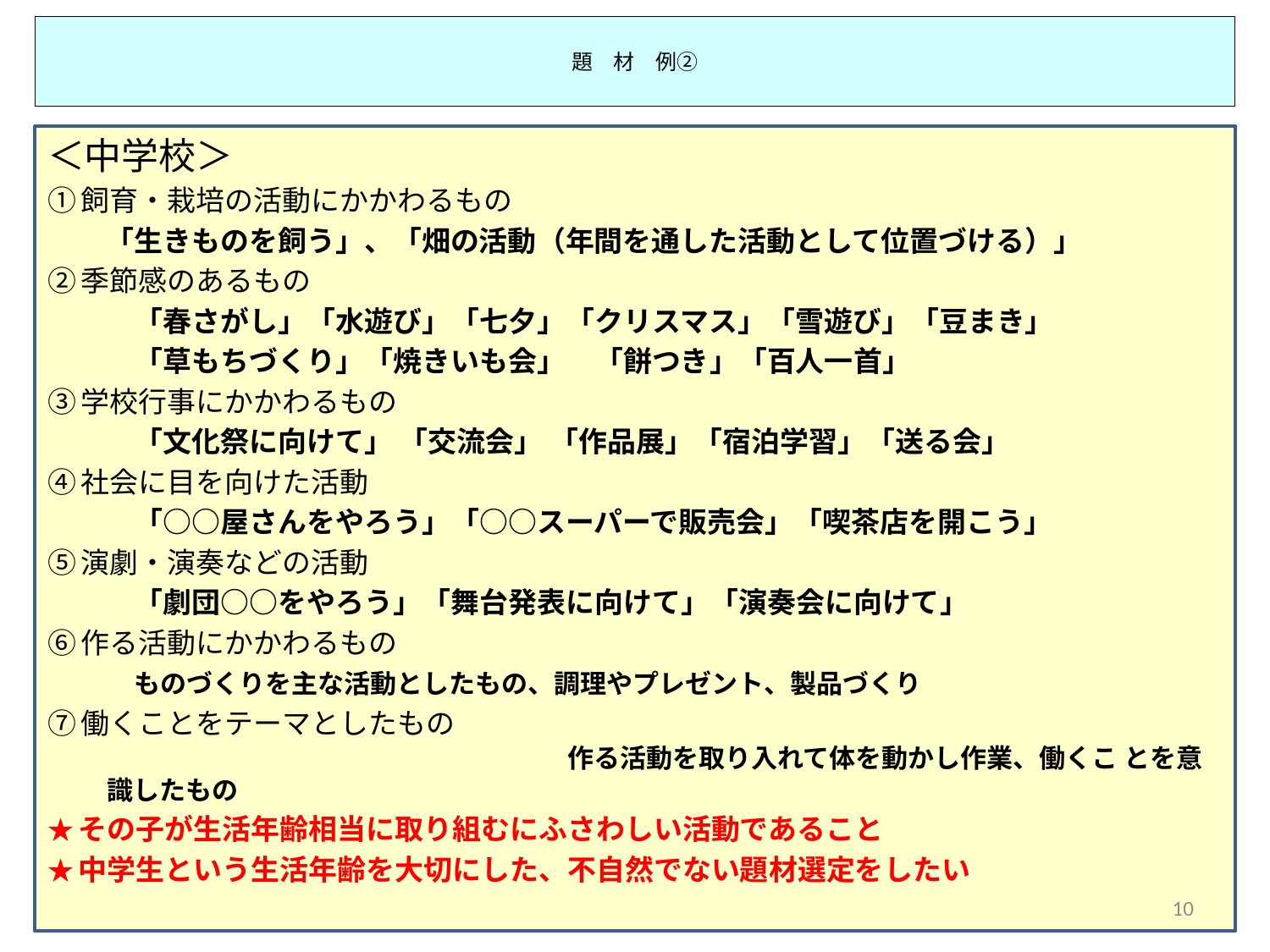

# 題　材　例②

＜中学校＞
①飼育・栽培の活動にかかわるもの
　　「生きものを飼う」、「畑の活動（年間を通した活動として位置づける）」
②季節感のあるもの
　　　「春さがし」「水遊び」「七夕」「クリスマス」「雪遊び」「豆まき」
　　　「草もちづくり」「焼きいも会」　「餅つき」「百人一首」
③学校行事にかかわるもの
　　　「文化祭に向けて」 「交流会」 「作品展」「宿泊学習」「送る会」
④社会に目を向けた活動
　　　「○○屋さんをやろう」「○○スーパーで販売会」「喫茶店を開こう」
⑤演劇・演奏などの活動
　　　「劇団○○をやろう」「舞台発表に向けて」「演奏会に向けて」
⑥作る活動にかかわるもの
　　　ものづくりを主な活動としたもの、調理やプレゼント、製品づくり
⑦働くことをテーマとしたもの　　　　　　　　　　　　　　　　　　　　　　　　　　　　　　　　　　　　　　　　　　作る活動を取り入れて体を動かし作業、働くこ とを意識したもの
★その子が生活年齢相当に取り組むにふさわしい活動であること
★中学生という生活年齢を大切にした、不自然でない題材選定をしたい

10